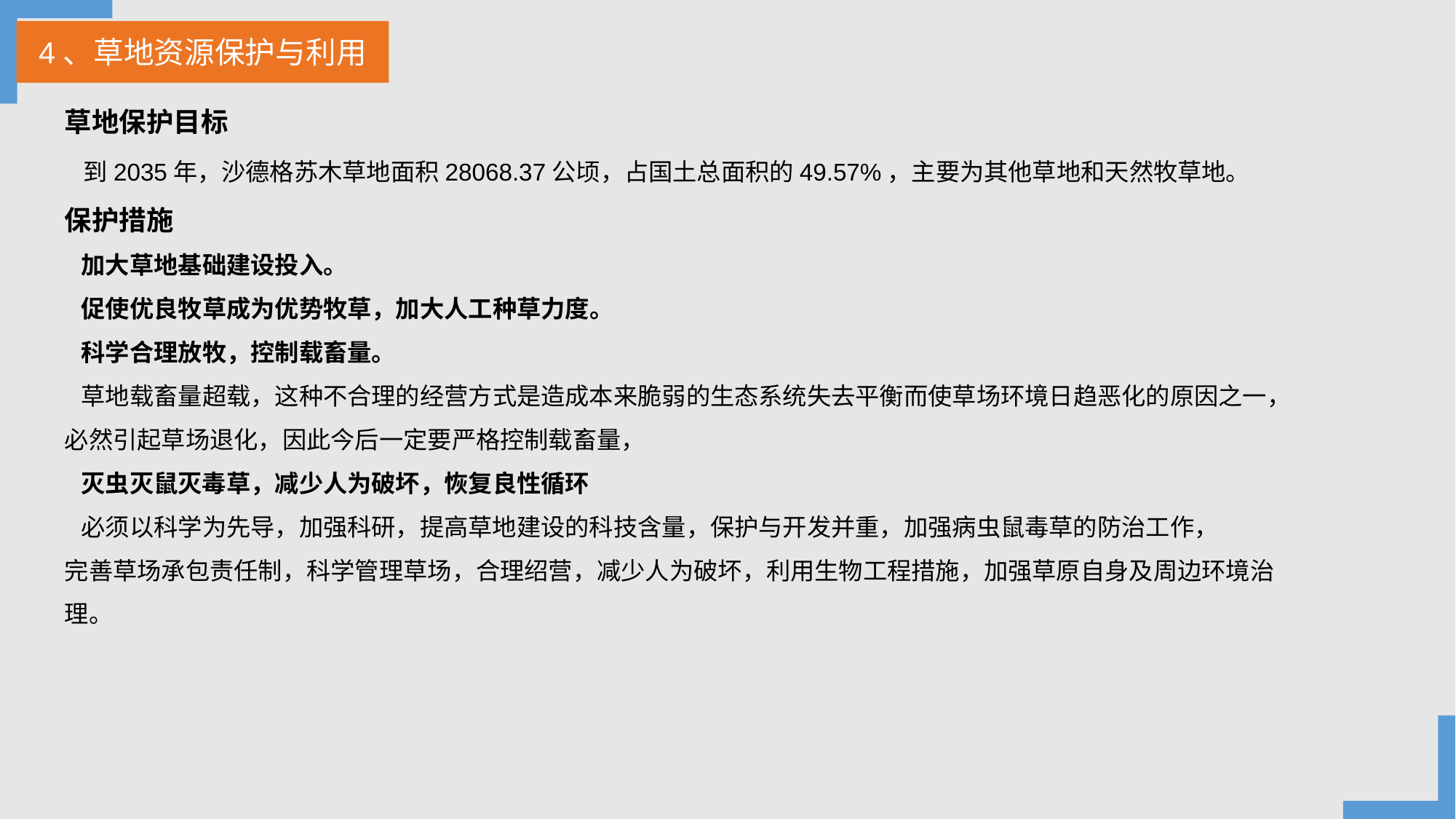

4、草地资源保护与利用
草地保护目标
  到2035年，沙德格苏木草地面积28068.37公顷，占国土总面积的49.57%，主要为其他草地和天然牧草地。
保护措施
  加大草地基础建设投入。
  促使优良牧草成为优势牧草，加大人工种草力度。
  科学合理放牧，控制载畜量。
  草地载畜量超载，这种不合理的经营方式是造成本来脆弱的生态系统失去平衡而使草场环境日趋恶化的原因之一，必然引起草场退化，因此今后一定要严格控制载畜量，
  灭虫灭鼠灭毒草，减少人为破坏，恢复良性循环
  必须以科学为先导，加强科研，提高草地建设的科技含量，保护与开发并重，加强病虫鼠毒草的防治工作，
完善草场承包责任制，科学管理草场，合理绍营，减少人为破坏，利用生物工程措施，加强草原自身及周边环境治理。